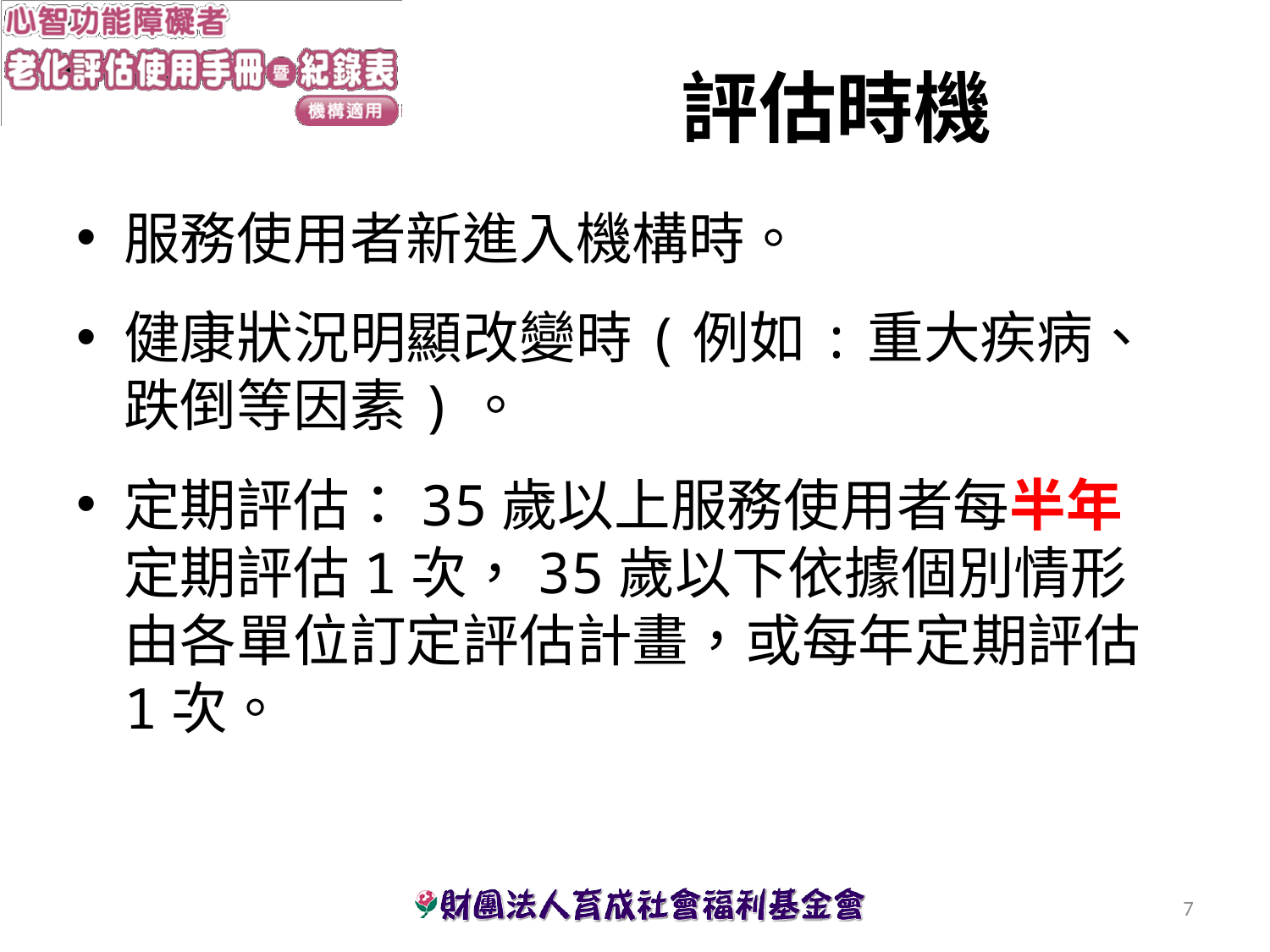

# 評估時機
服務使用者新進入機構時。
健康狀況明顯改變時(例如:重大疾病、跌倒等因素)。
定期評估：35歲以上服務使用者每半年定期評估1次，35歲以下依據個別情形由各單位訂定評估計畫，或每年定期評估1次。
7